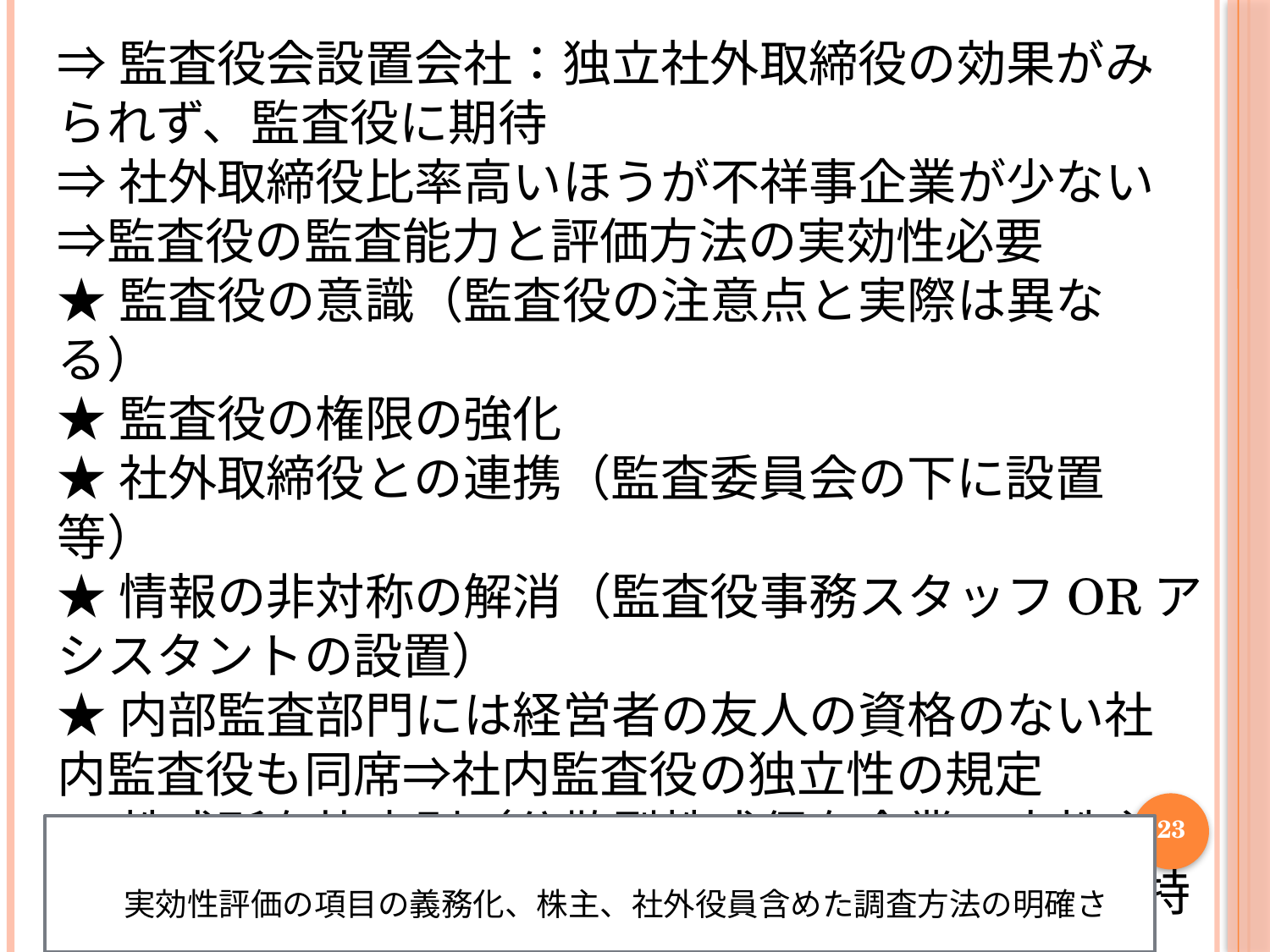

⇒監査役会設置会社：独立社外取締役の効果がみられず、監査役に期待
⇒社外取締役比率高いほうが不祥事企業が少ない⇒監査役の監査能力と評価方法の実効性必要
★監査役の意識（監査役の注意点と実際は異なる）
★監査役の権限の強化
★社外取締役との連携（監査委員会の下に設置等）
★情報の非対称の解消（監査役事務スタッフORアシスタントの設置）
★内部監査部門には経営者の友人の資格のない社内監査役も同席⇒社内監査役の独立性の規定
⇒株式所有比率別（分散型株式保有企業、大株主であり創業者企業、取引先企業が大株主など）の特徴

23

　実効性評価の項目の義務化、株主、社外役員含めた調査方法の明確さ